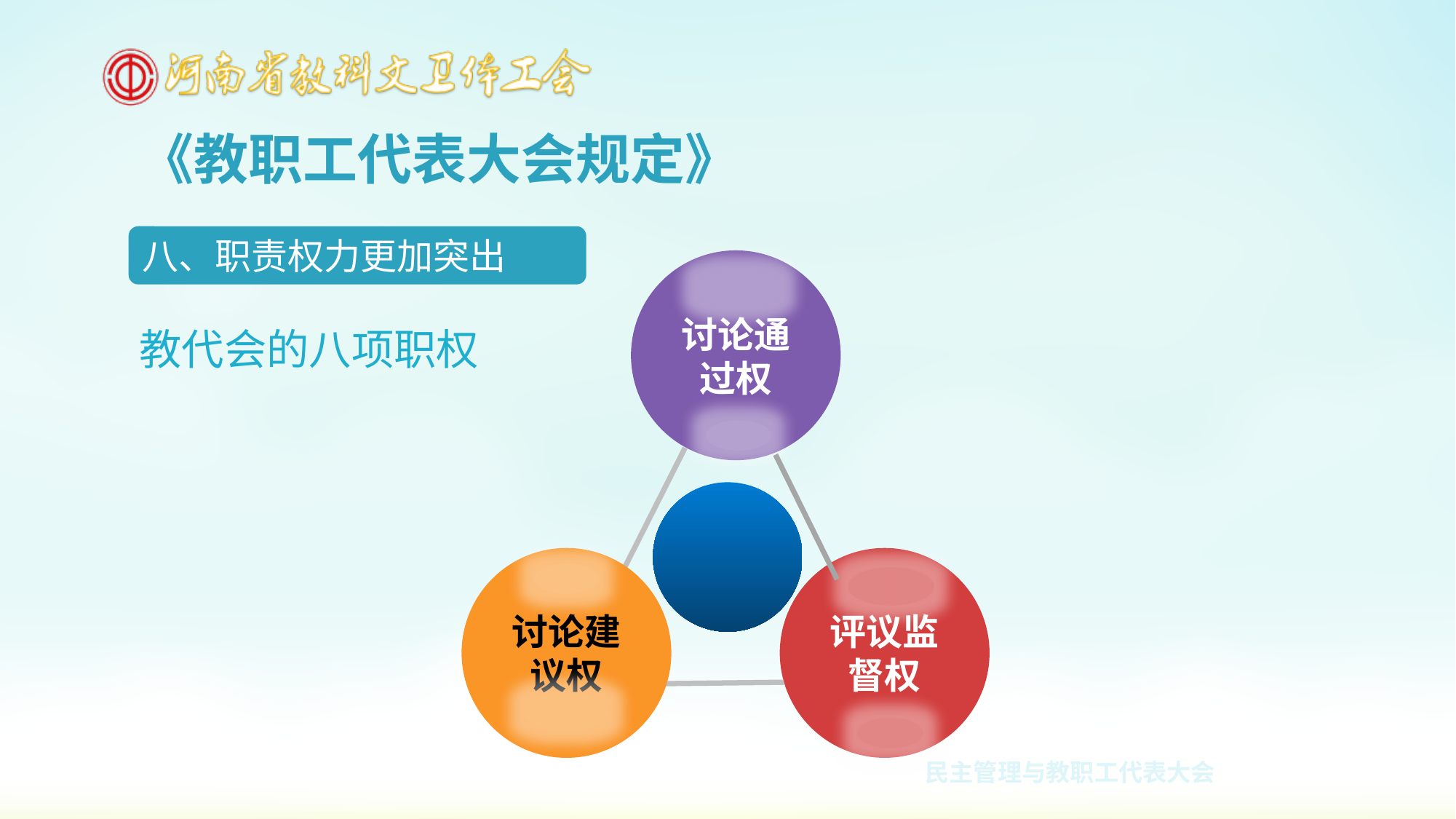

《教职工代表大会规定》
八、职责权力更加突出
讨论通过权

教代会的八项职权

讨论建议权

评议监督权